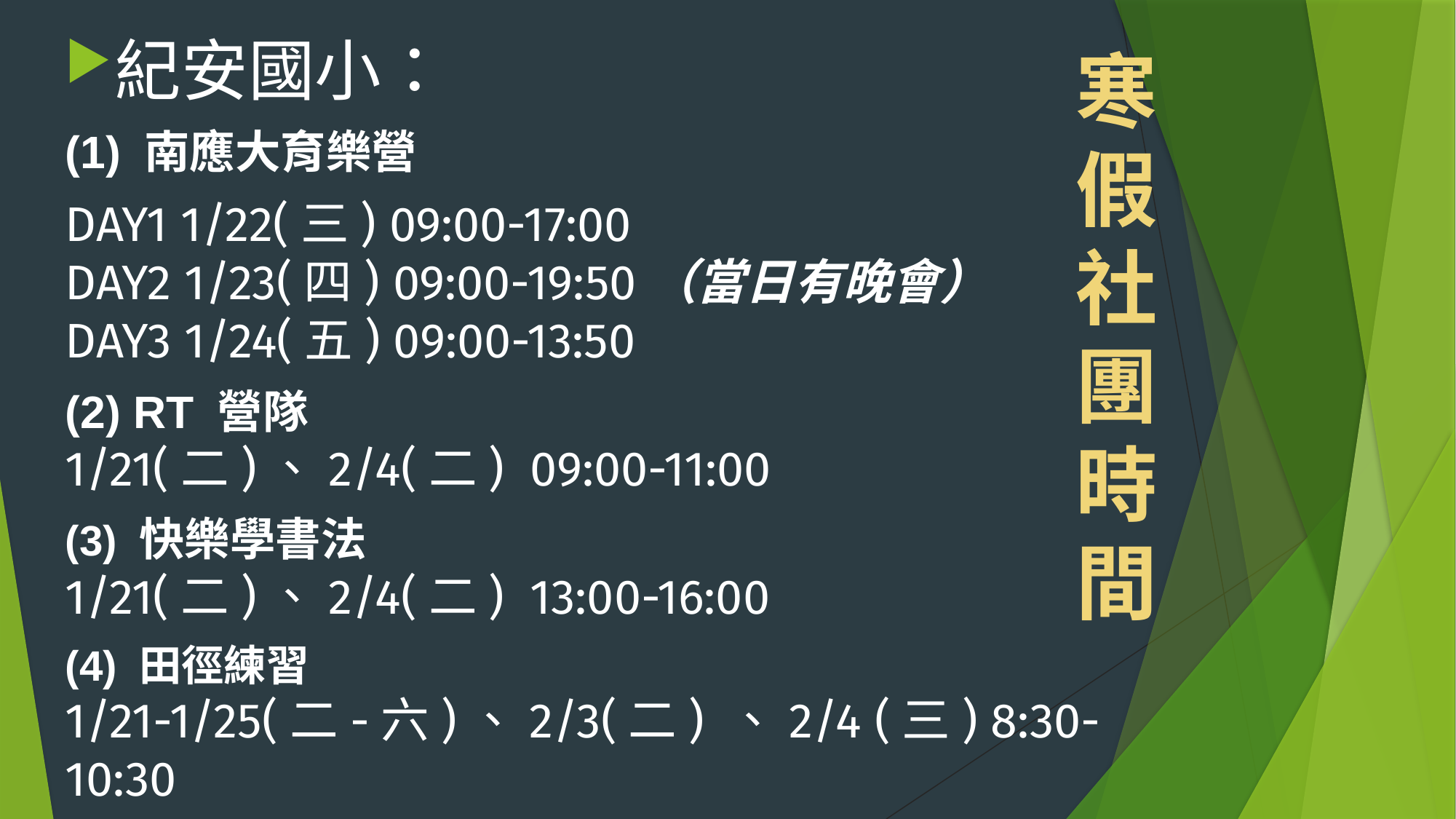

紀安國小：
(1) 南應大育樂營
DAY1 1/22(三) 09:00-17:00
DAY2 1/23(四) 09:00-19:50（當日有晚會）
DAY3 1/24(五) 09:00-13:50
(2) RT 營隊
1/21(二)、2/4(二)  09:00-11:00
(3) 快樂學書法
1/21(二)、2/4(二)  13:00-16:00
(4) 田徑練習
1/21-1/25(二-六)、2/3(二) 、2/4 (三) 8:30-10:30

寒假社團時間